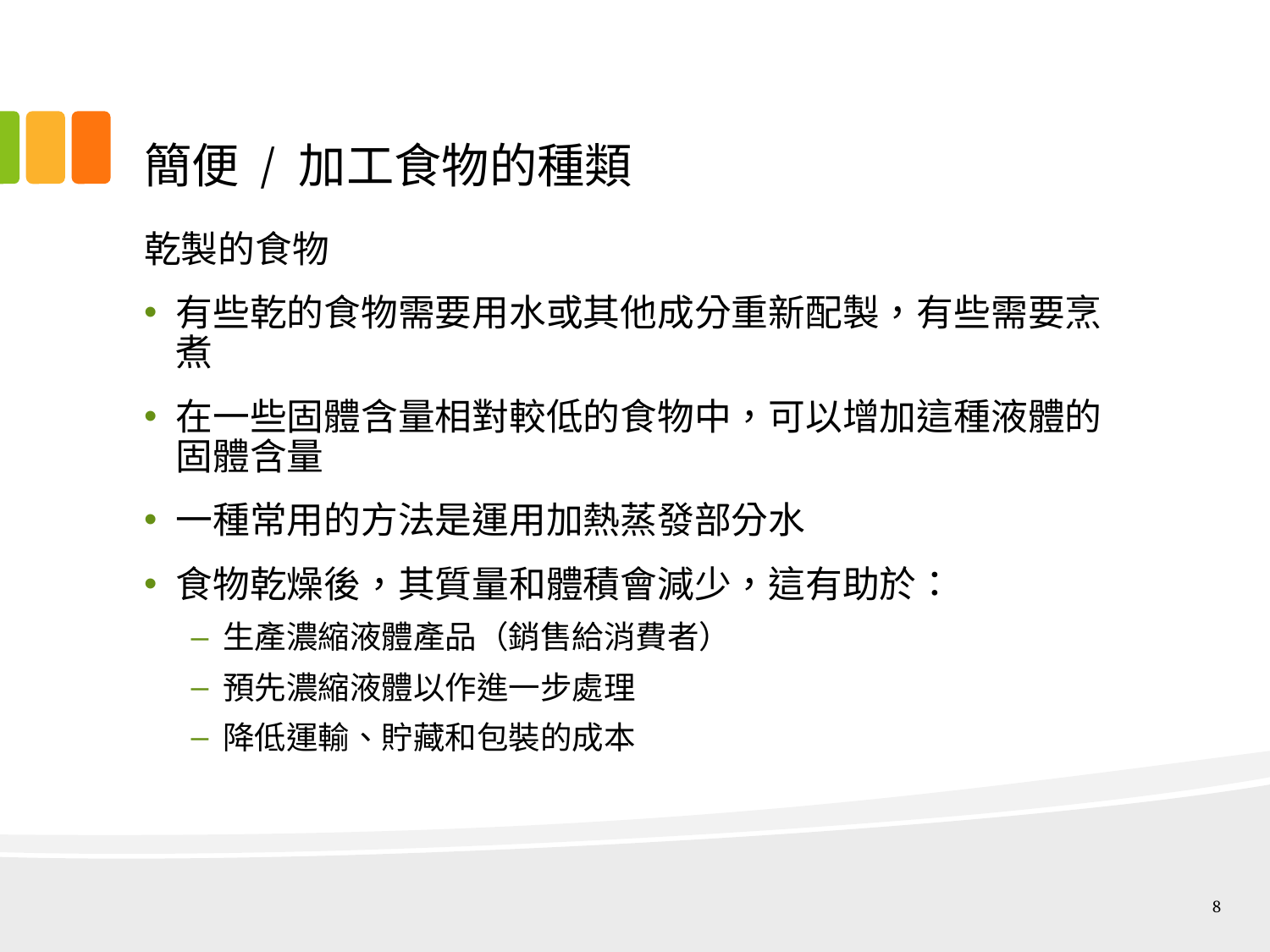

# 簡便 / 加工食物的種類
乾製的食物
有些乾的食物需要用水或其他成分重新配製，有些需要烹煮
在一些固體含量相對較低的食物中，可以增加這種液體的固體含量
一種常用的方法是運用加熱蒸發部分水
食物乾燥後，其質量和體積會減少，這有助於：
生產濃縮液體產品（銷售給消費者）
預先濃縮液體以作進一步處理
降低運輸、貯藏和包裝的成本
8